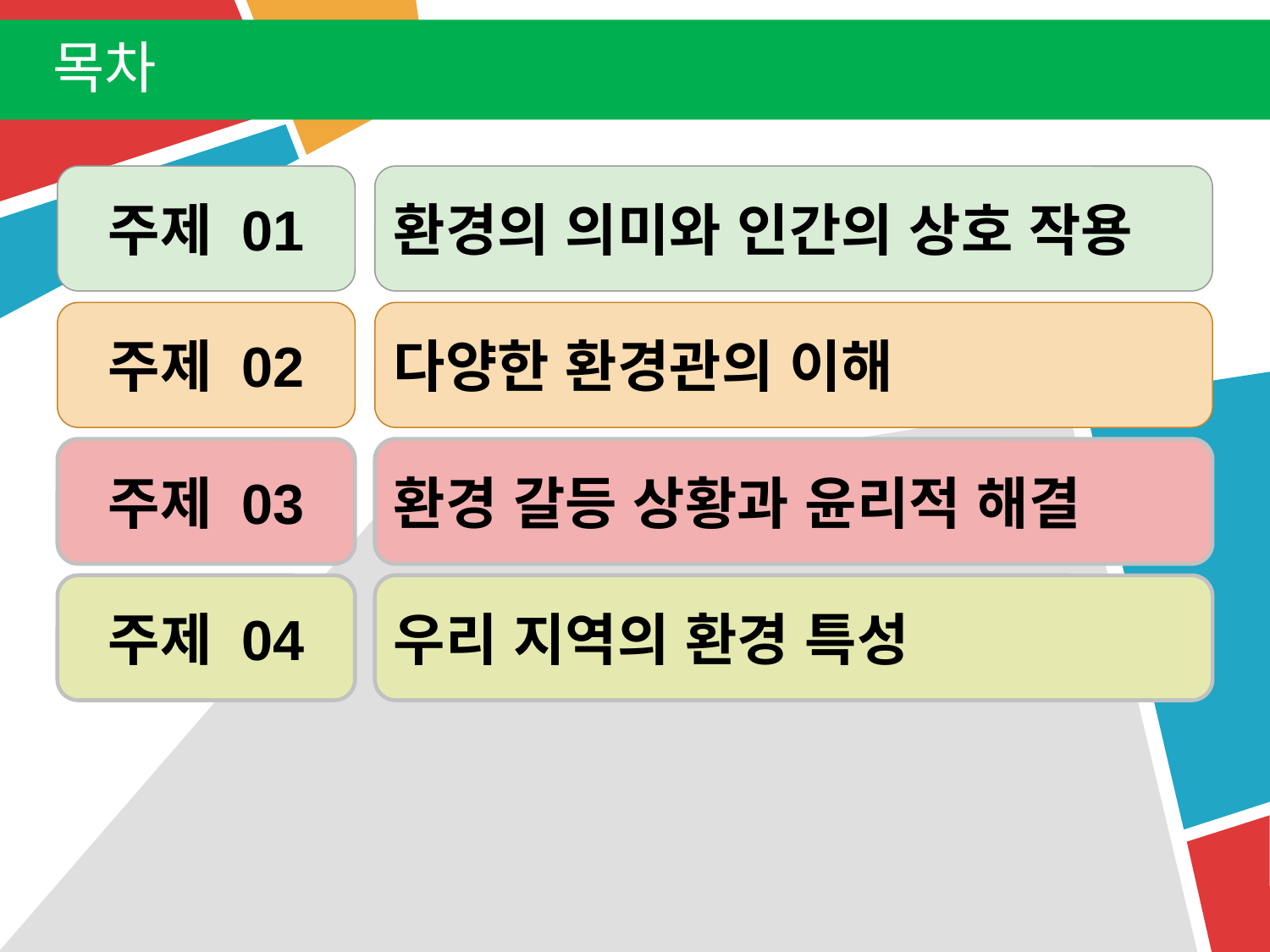

목차
주제 01
환경의 의미와 인간의 상호 작용
주제 02
다양한 환경관의 이해
주제 03
환경 갈등 상황과 윤리적 해결
주제 04
우리 지역의 환경 특성